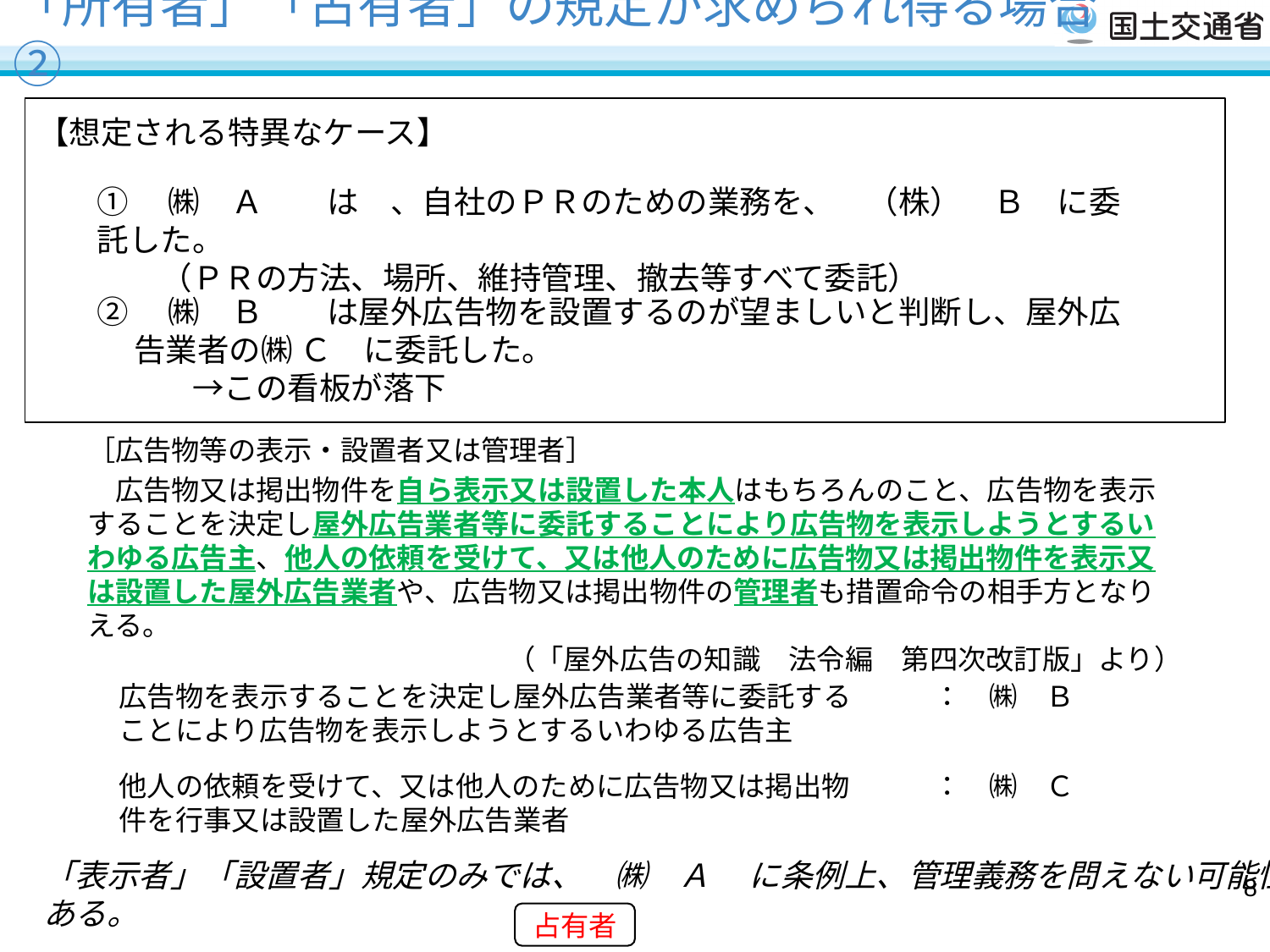

# 「所有者」「占有者」の規定が求められ得る場合②
（管理義務）
　広告物を表示し、若しくは掲出物件を設置する者又はこれらを管理する者は、これらに関し補修その他必要な管理を怠らないようにし、良好な状態に保持しなければならない。

【想定される特異なケース】
①　㈱　Ａ　　は　、自社のＰＲのための業務を、　（株）　Ｂ　に委託した。
　　（ＰＲの方法、場所、維持管理、撤去等すべて委託）
【改正前の屋外広告物条例ガイドライン（案）】
②　㈱　Ｂ　　は屋外広告物を設置するのが望ましいと判断し、屋外広告業者の㈱ Ｃ　に委託した。
　　　→この看板が落下

（管理義務）
　広告物を表示し、若しくは掲出物件を設置する者又はこれらを管理する者は、これらに関し補修その他必要な管理を怠らないようにし、良好な状態に保持しなければならない。
［広告物等の表示・設置者又は管理者］

　広告物又は掲出物件を自ら表示又は設置した本人はもちろんのこと、広告物を表示することを決定し屋外広告業者等に委託することにより広告物を表示しようとするいわゆる広告主、他人の依頼を受けて、又は他人のために広告物又は掲出物件を表示又は設置した屋外広告業者や、広告物又は掲出物件の管理者も措置命令の相手方となりえる。
（「屋外広告の知識　法令編　第四次改訂版」より）
（参考　「屋外広告の知識　第３次改訂版」より）
　広告物又は掲出物件を自ら表示又は設置した本人はもちろんのこと、広告物を表示することを決定し屋外広告業者等に委託することにより広告物を表示しようとするいわゆる広告主、他人の依頼を受けて、又は他人のために広告物又は掲出物件を表示又は設置した屋外広告業者や、広告物又は掲出物件の管理者も措置命令の相手方となりえる。
広告物を表示することを決定し屋外広告業者等に委託することにより広告物を表示しようとするいわゆる広告主
　：　㈱　Ｂ
今後、「所有者」「占有者」と「表示者」「設置者」が必ずしも対応しないと
思われる場合が発生することもあり得る。
他人の依頼を受けて、又は他人のために広告物又は掲出物件を行事又は設置した屋外広告業者
　：　㈱　Ｃ
「表示者」「設置者」規定のみでは、　㈱　Ａ　 に条例上、管理義務を問えない可能性がある。
8
占有者
（参考　「屋外広告の知識　第３次改訂版」より）
　広告物又は掲出物件を自ら表示又は設置した本人はもちろんのこと、広告物を表示することを決定し屋外広告業者等に委託することにより広告物を表示しようとするいわゆる広告主、他人の依頼を受けて、又は他人のために広告物又は掲出物件を表示又は設置した屋外広告業者や、広告物又は掲出物件の管理者も措置命令の相手方となりえる。
【改正前の屋外広告物条例ガイドライン（案）】
　広告物又は掲出物件を自ら表示又は設置した本人はもちろんのこと、広告物を表示することを決定し屋外広告業者等に委託することにより広告物を表示しようとするいわゆる広告主、他人の依頼を受けて、又は他人のために広告物又は掲出物件を表示又は設置した屋外広告業者や、広告物又は掲出物件の管理者も措置命令の相手方となりえる。
（「屋外広告の知識　第３次改訂版」より）
広告物又は掲出物件を自ら表示又は設置した本人
　：　㈱　Ｃ
広告物を表示することを決定し屋外広告業者等に委託することにより広告物を表示しようとするいわゆる広告主
　：　㈱　Ｂ